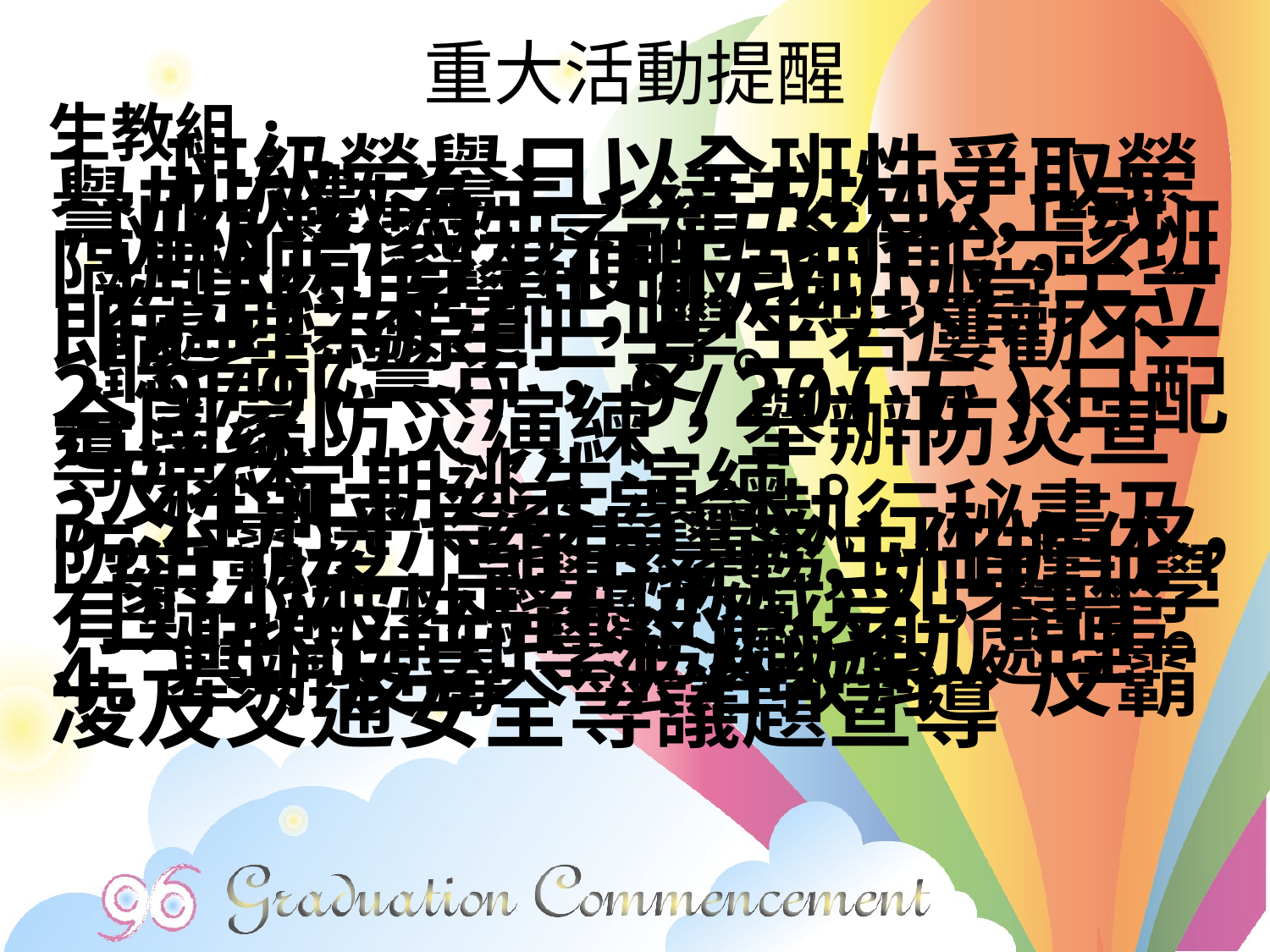

# 重大活動提醒
生教組:

1.班級榮譽日以全班性爭取榮譽加次數為主，達五次以上或
  班級整潔秩序前五名者，該班隔周即可穿著便服或班服，
  若是約束學生個人則以當天立即處理為原則，學生若屢勸不
  聽者記警告一支。
2.9/9(一)，9/20(五)日配合國家防災演練，舉辦防災宣導演練
  及不定期逃生演練。
3.性別平等委員會執行秘書及防治霸凌小組由學務主任擔任，
  窗口統一是學務處，如果同學有疑似被性騷擾的感受，請第
  一時間通知學務處協助處理。
4.舉辦反毒、法治教育、反霸凌及交通安全等議題宣導